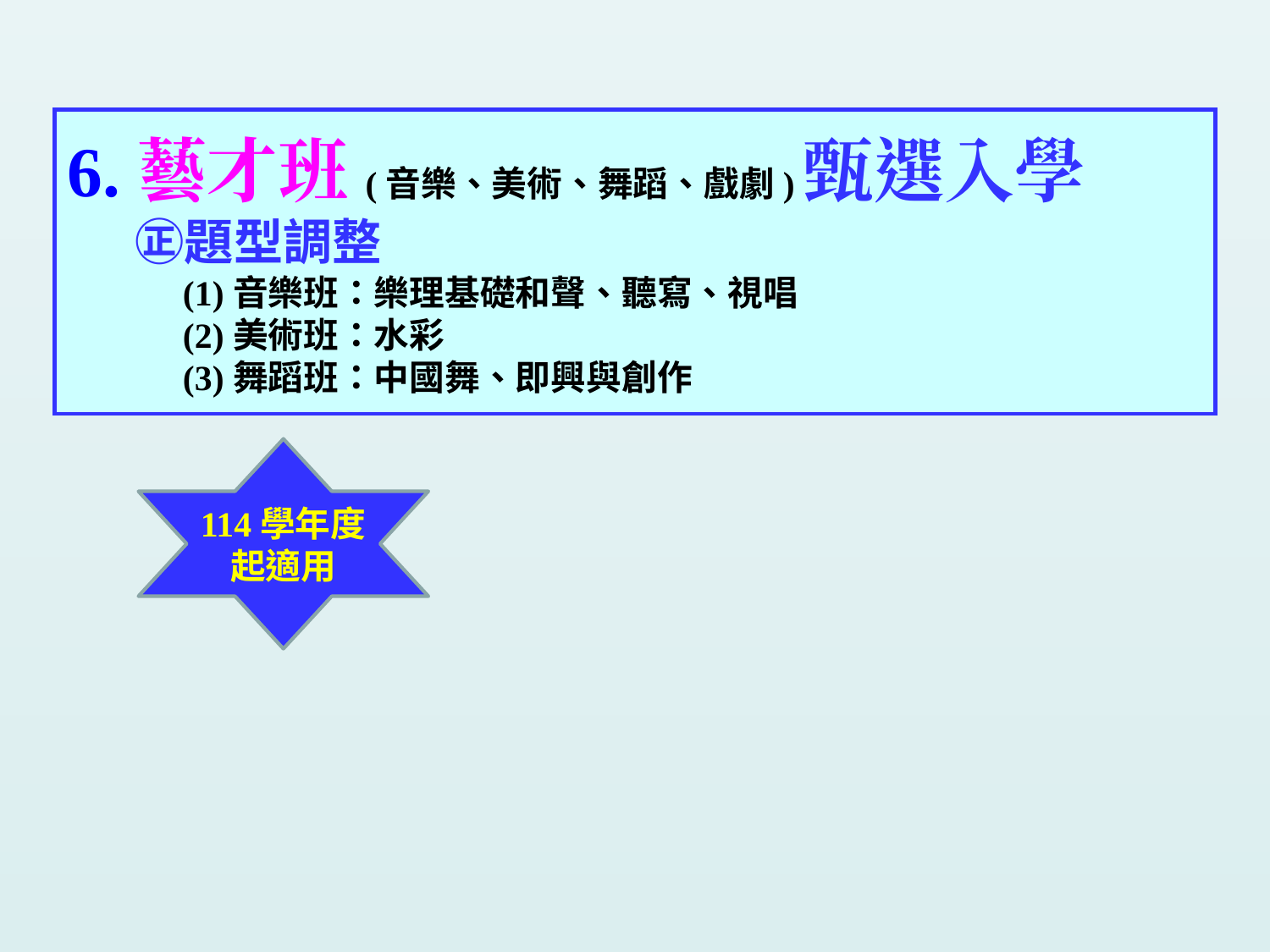

6.藝才班(音樂、美術、舞蹈、戲劇)甄選入學
     ㊣題型調整
             (1)音樂班：樂理基礎和聲、聽寫、視唱
             (2)美術班：水彩
             (3)舞蹈班：中國舞、即興與創作
114學年度
起適用